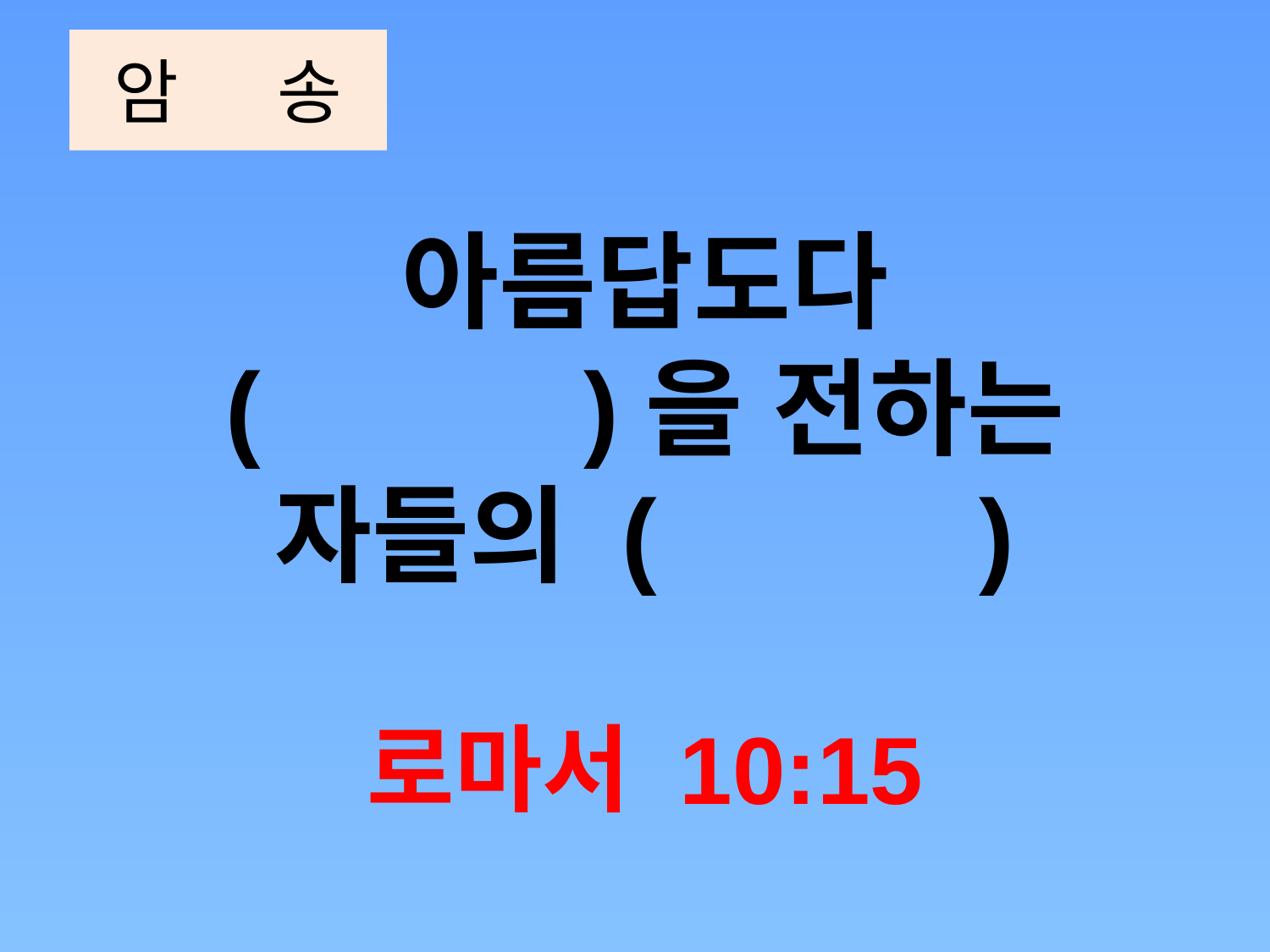

# 암     송
아름답도다
(           )을 전하는
자들의 (           )

로마서 10:15